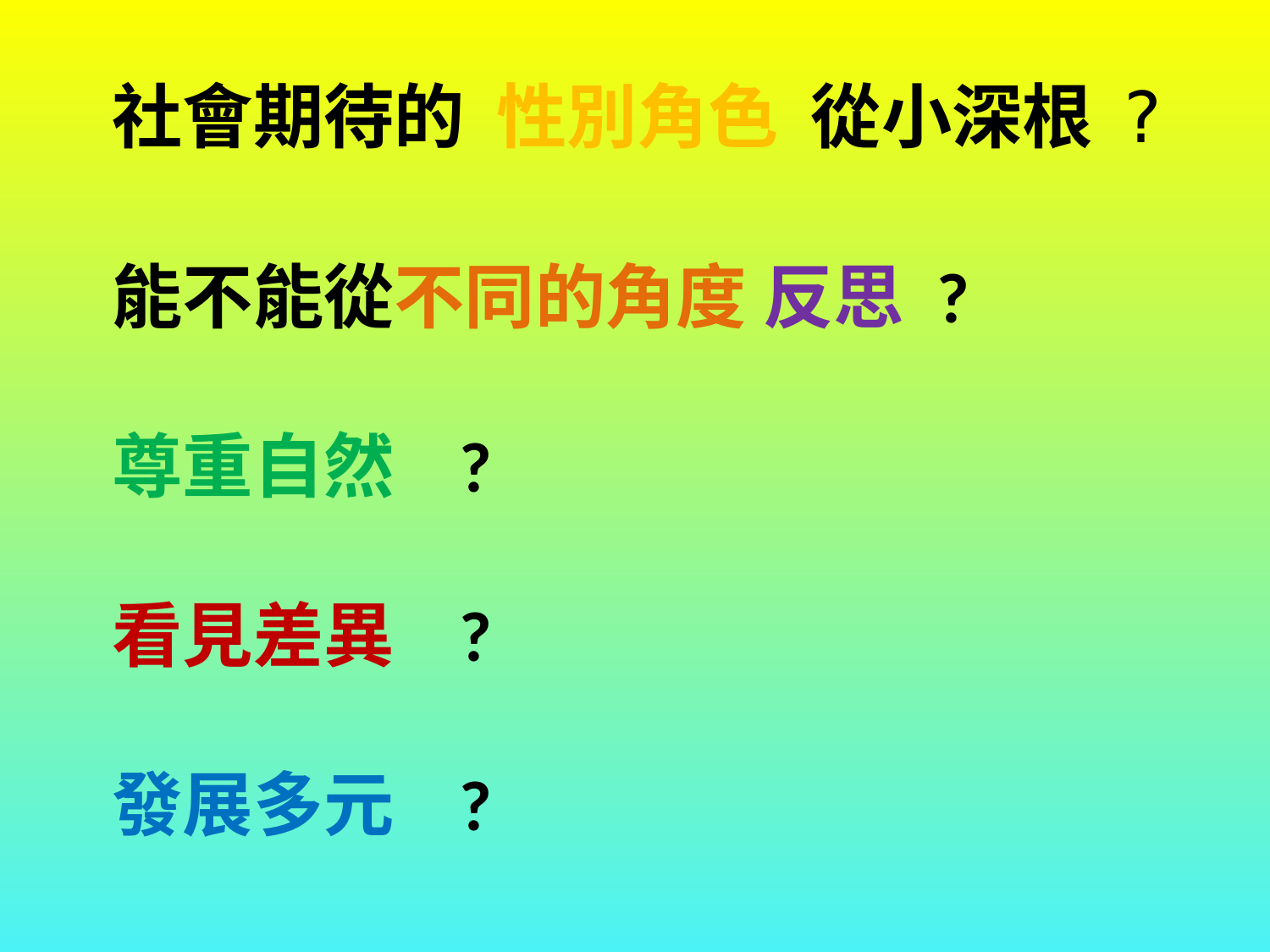

社會期待的  性別角色  從小深根 ?
能不能從不同的角度 反思 ?

尊重自然   ?

看見差異   ?

發展多元   ?